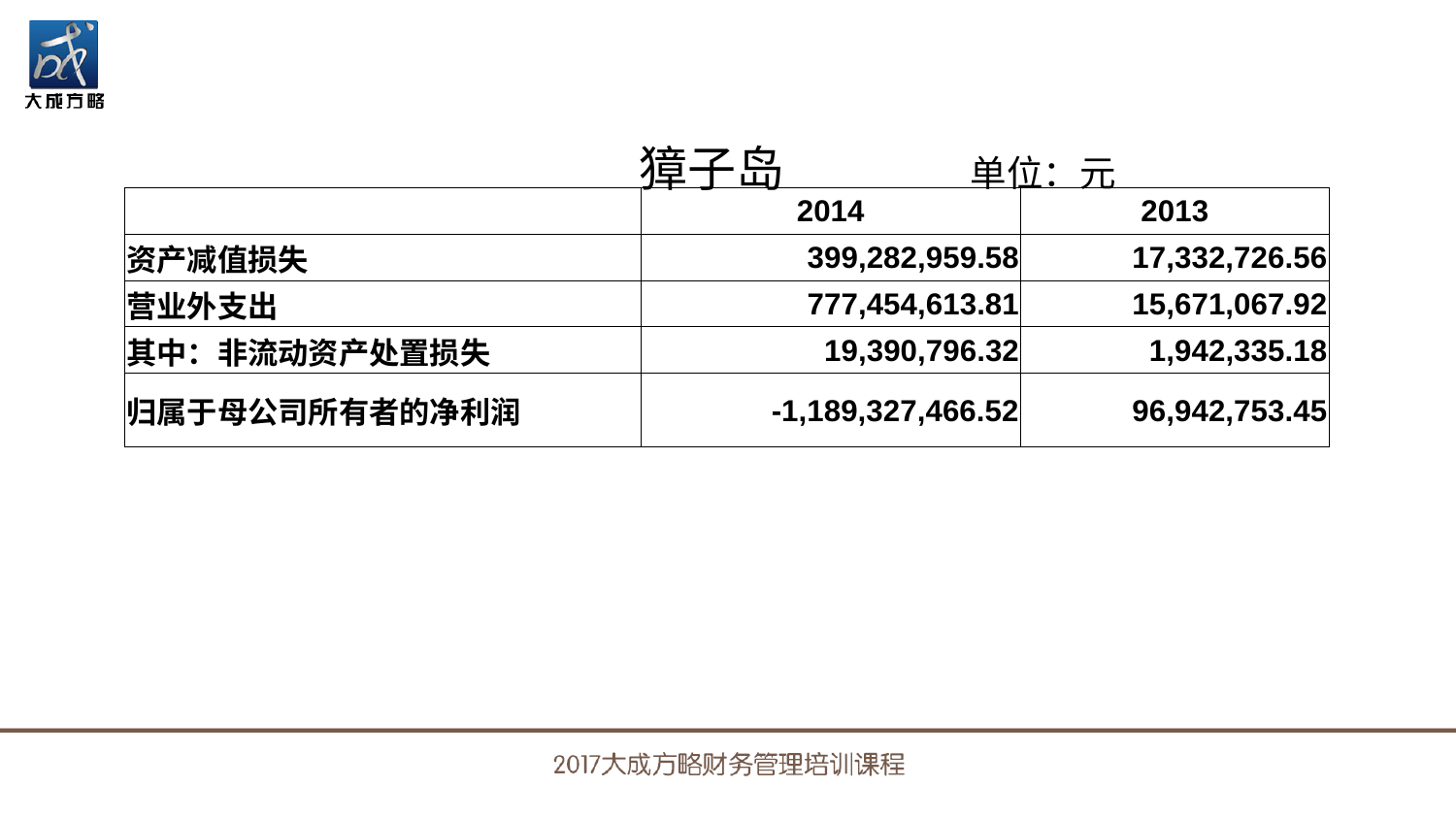

獐子岛                 单位：元
|  | 2014 | 2013 |
| --- | --- | --- |
| 资产减值损失 | 399,282,959.58 | 17,332,726.56 |
| 营业外支出 | 777,454,613.81 | 15,671,067.92 |
| 其中：非流动资产处置损失 | 19,390,796.32 | 1,942,335.18 |
| 归属于母公司所有者的净利润 | -1,189,327,466.52 | 96,942,753.45 |